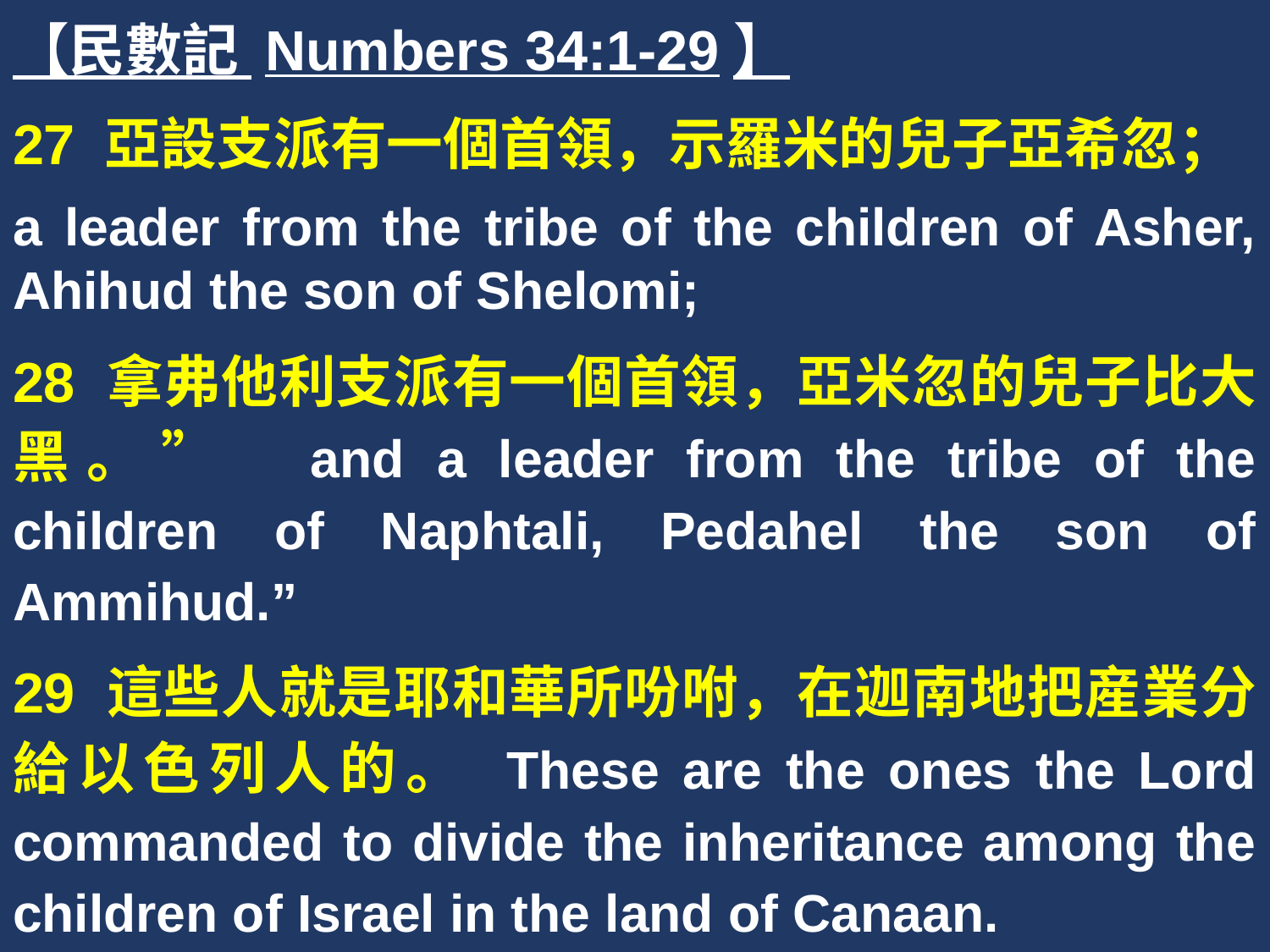

【民數記 Numbers 34:1-29】
27 亞設支派有一個首領，示羅米的兒子亞希忽；
a leader from the tribe of the children of Asher, Ahihud the son of Shelomi;
28 拿弗他利支派有一個首領，亞米忽的兒子比大黑。”  and a leader from the tribe of the children of Naphtali, Pedahel the son of Ammihud.”
29 這些人就是耶和華所吩咐，在迦南地把産業分給以色列人的。 These are the ones the Lord commanded to divide the inheritance among the children of Israel in the land of Canaan.